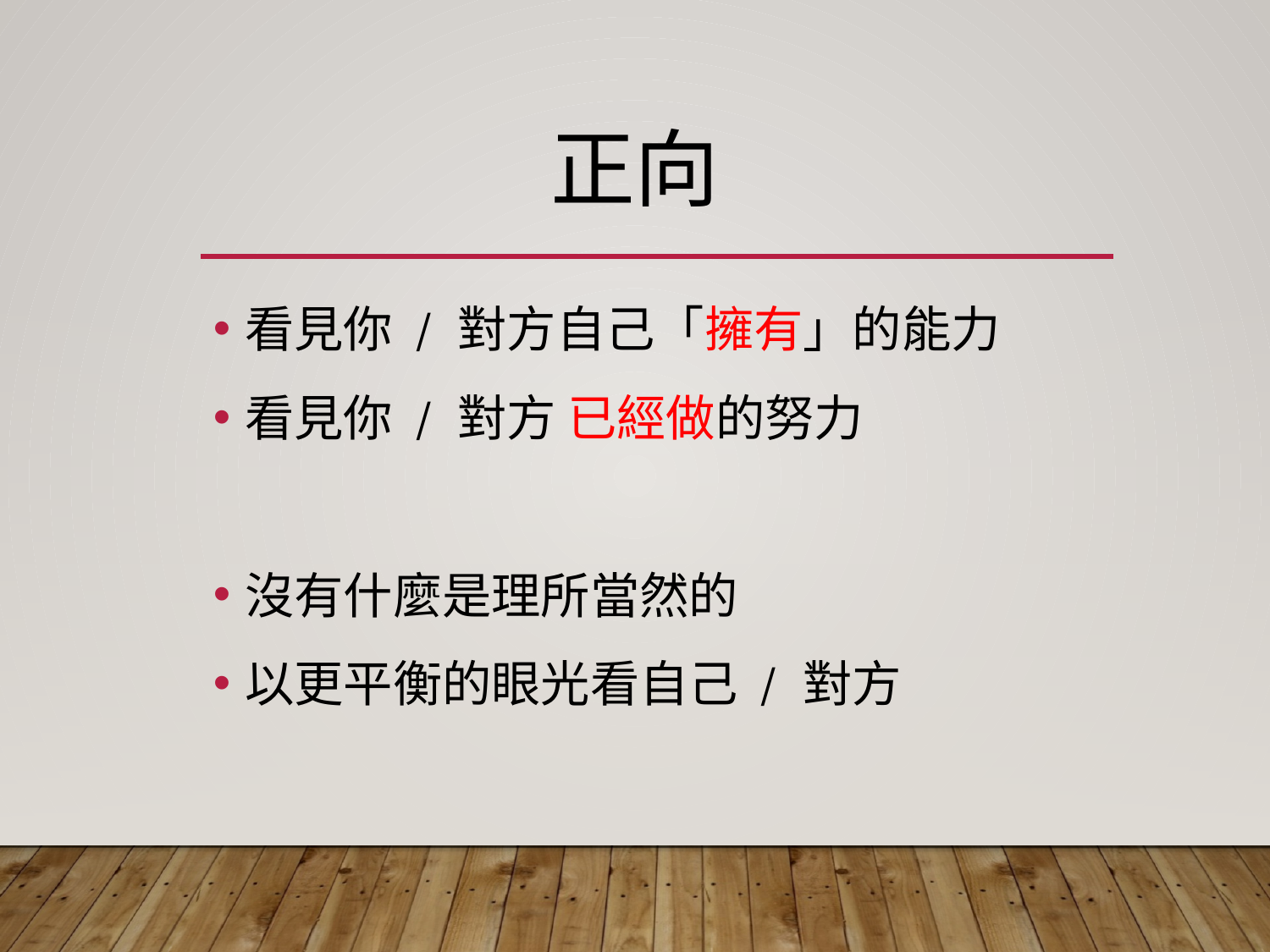

# 正向
看見你 / 對方自己「擁有」的能力
看見你 / 對方 已經做的努力

沒有什麼是理所當然的
以更平衡的眼光看自己 / 對方